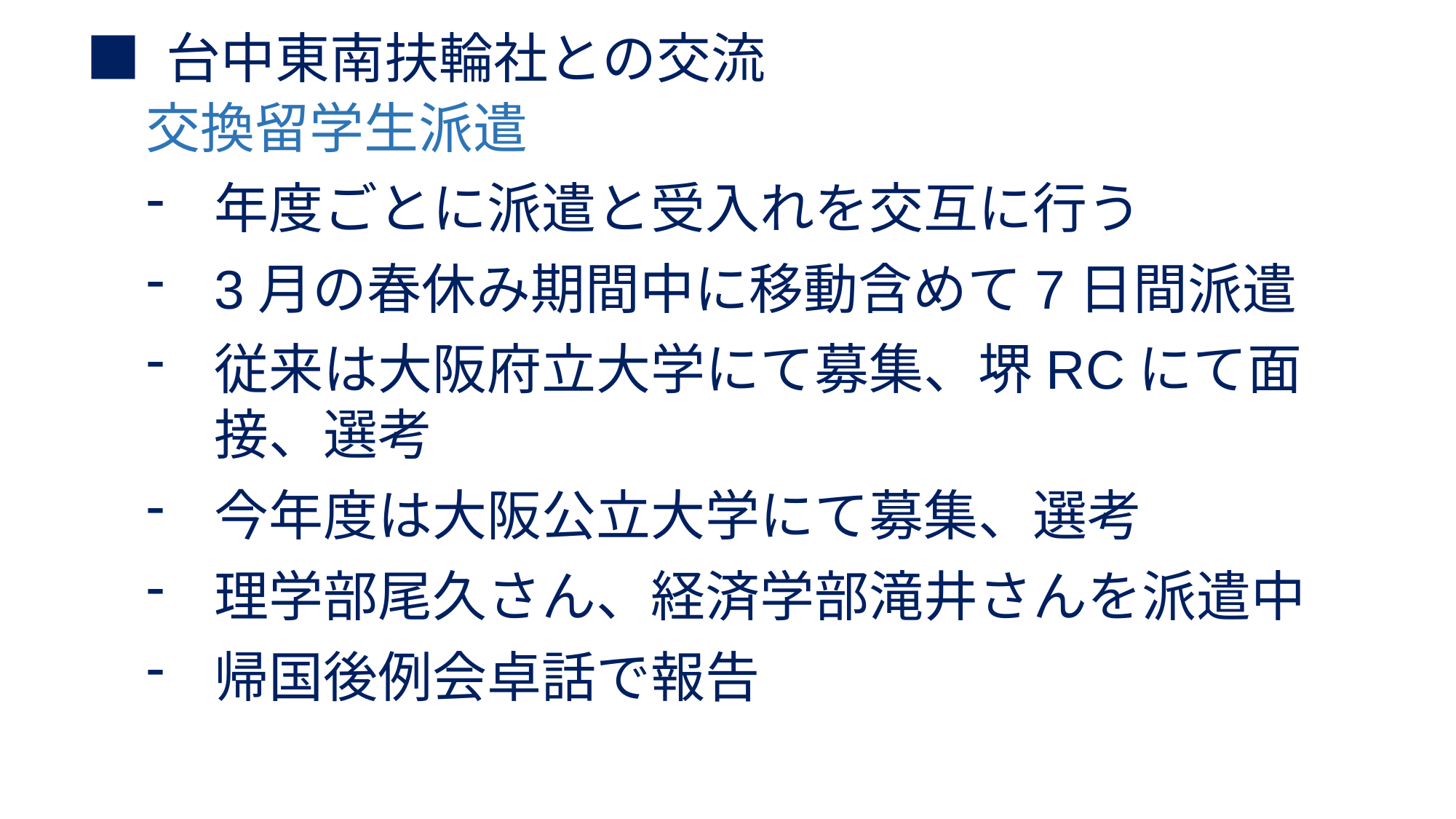

# ■ 台中東南扶輪社との交流 交換留学生派遣
年度ごとに派遣と受入れを交互に行う
3月の春休み期間中に移動含めて7日間派遣
従来は大阪府立大学にて募集、堺RCにて面接、選考
今年度は大阪公立大学にて募集、選考
理学部尾久さん、経済学部滝井さんを派遣中
帰国後例会卓話で報告